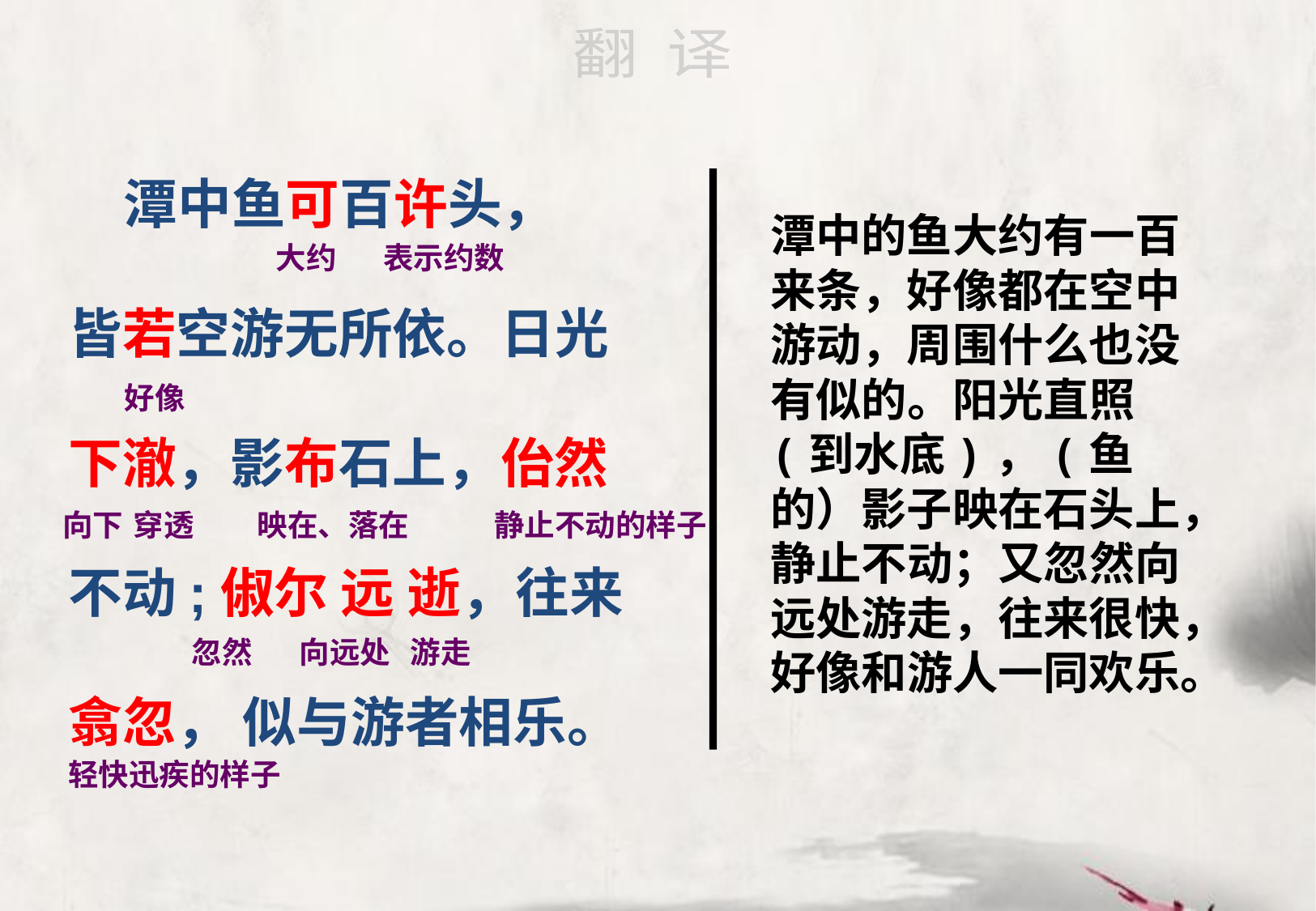

翻  译
     潭中鱼可百许头，

皆若空游无所依。日光

下澈，影布石上，佁然

不动;俶尔 远 逝，往来

翕忽， 似与游者相乐。

潭中的鱼大约有一百来条，好像都在空中游动，周围什么也没有似的。阳光直照(到水底)，(鱼的）影子映在石头上，静止不动；又忽然向远处游走，往来很快，好像和游人一同欢乐。
大约
表示约数
好像
向下
穿透
映在、落在
静止不动的样子
向远处
游走
忽然
轻快迅疾的样子